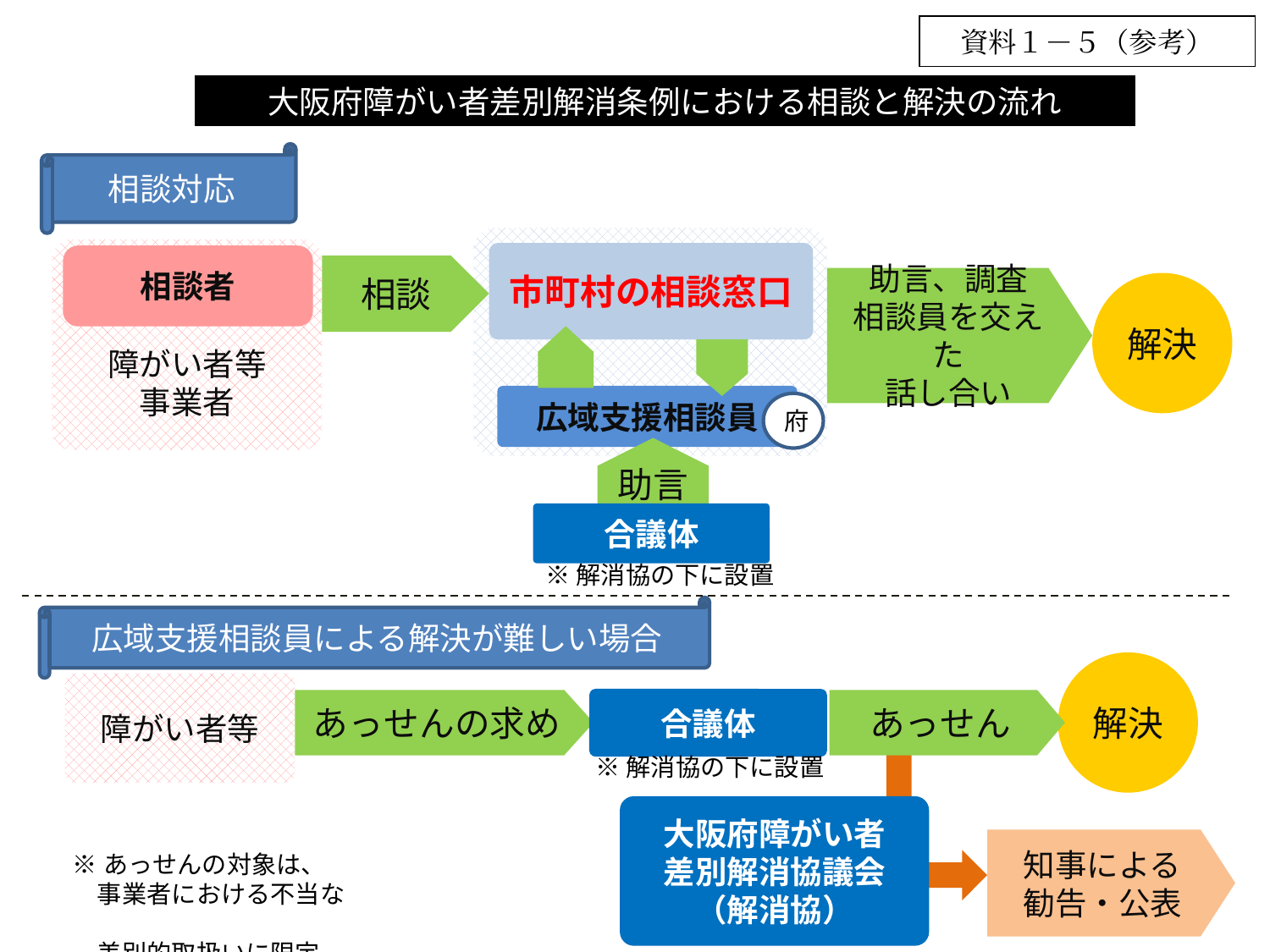

資料１－５（参考）
大阪府障がい者差別解消条例における相談と解決の流れ
相談対応

障がい者等
事業者
市町村の相談窓口
相談者
相談
助言、調査
相談員を交えた
話し合い
解決

広域支援相談員
府
助言
合議体
※解消協の下に設置
広域支援相談員による解決が難しい場合
解決
障がい者等
合議体
あっせんの求め
あっせん
※解消協の下に設置

大阪府障がい者
差別解消協議会
（解消協）
知事による
勧告・公表
※あっせんの対象は、
　事業者における不当な
　差別的取扱いに限定